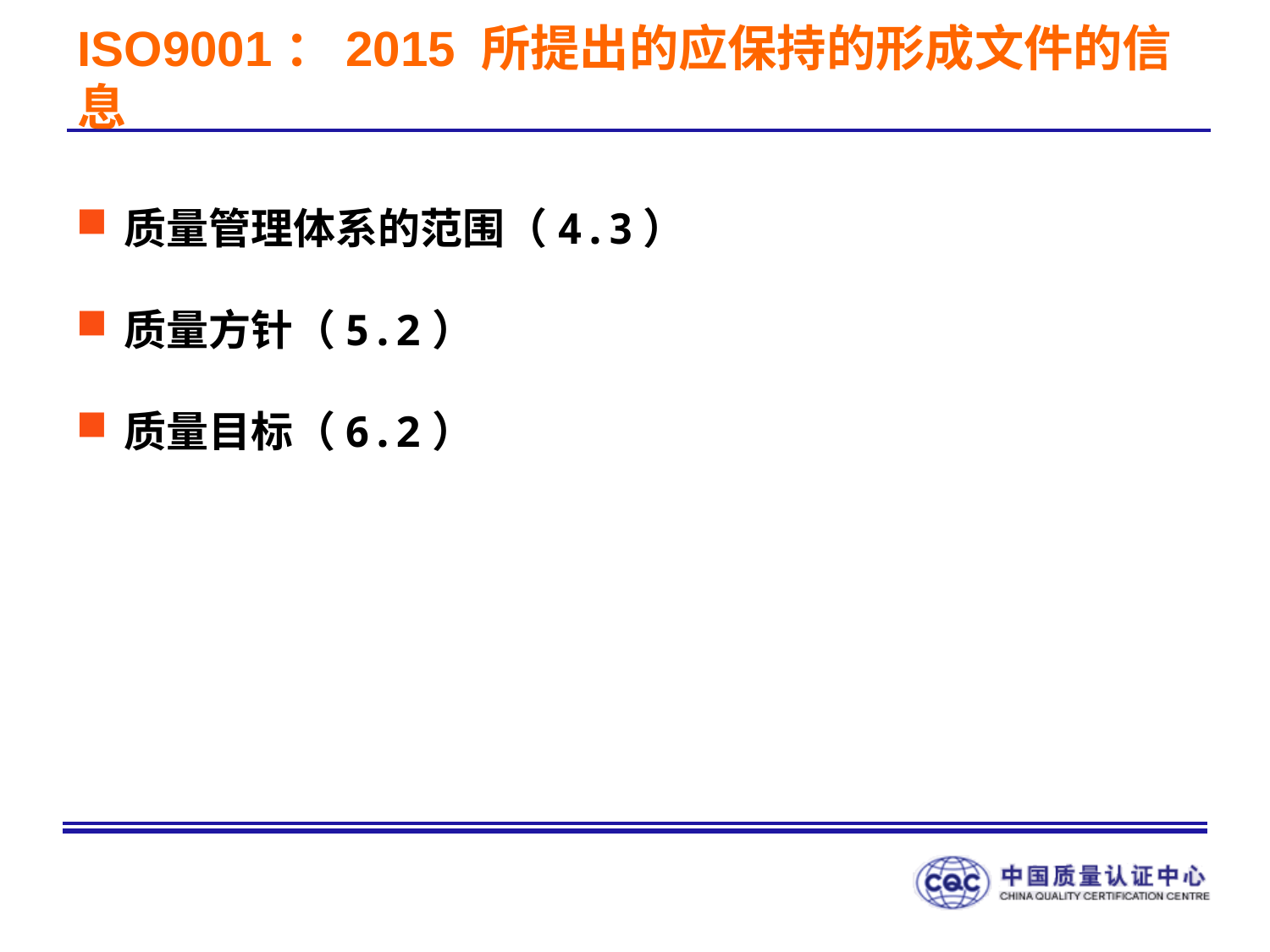

# ISO9001：2015 所提出的应保持的形成文件的信息
质量管理体系的范围（4.3）
质量方针（5.2）
质量目标（6.2）